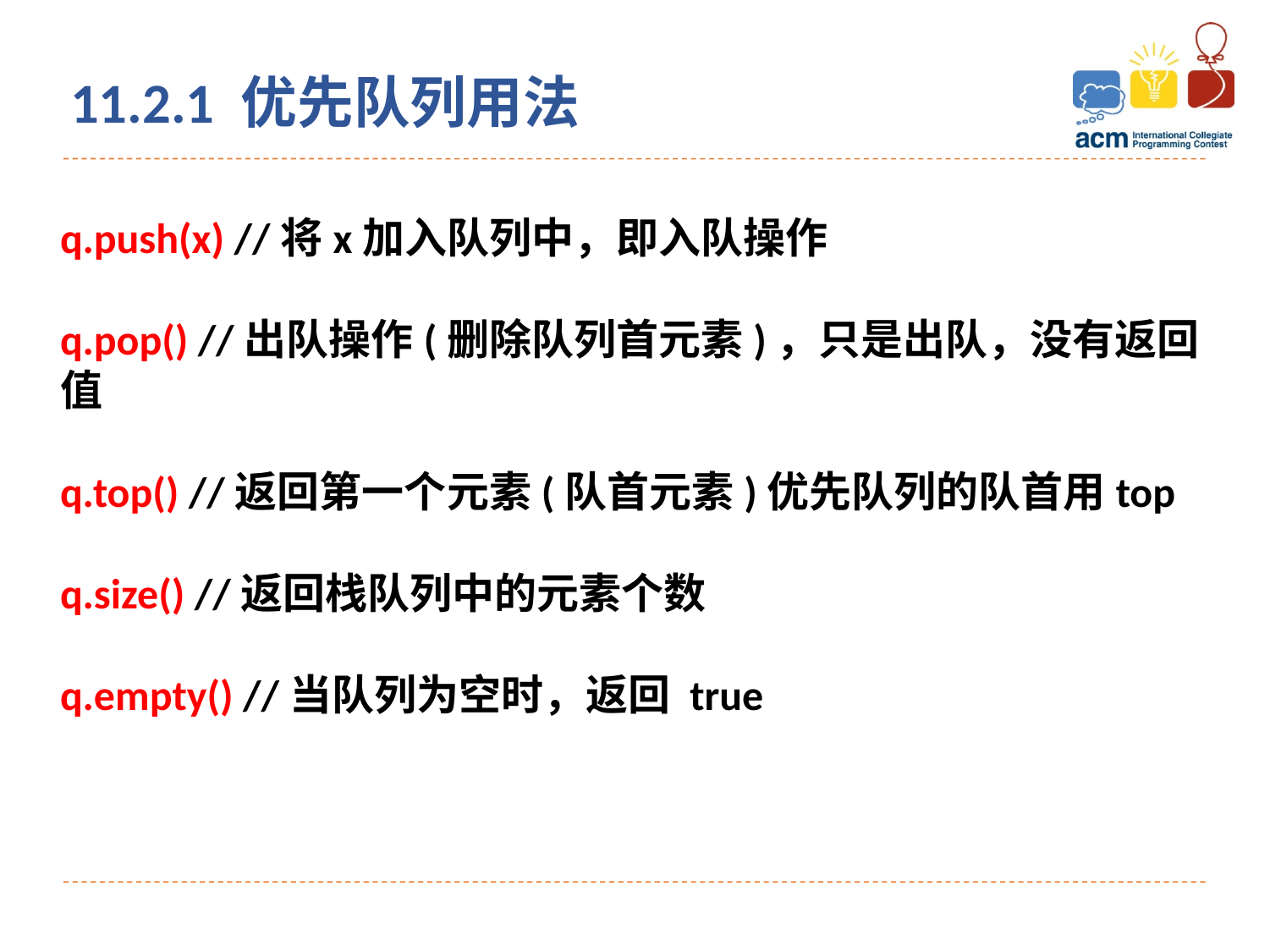

11.2.1 优先队列用法
q.push(x) //将x加入队列中，即入队操作

q.pop() //出队操作(删除队列首元素)，只是出队，没有返回值

q.top() //返回第一个元素(队首元素)优先队列的队首用top

q.size() //返回栈队列中的元素个数

q.empty() //当队列为空时，返回 true
28